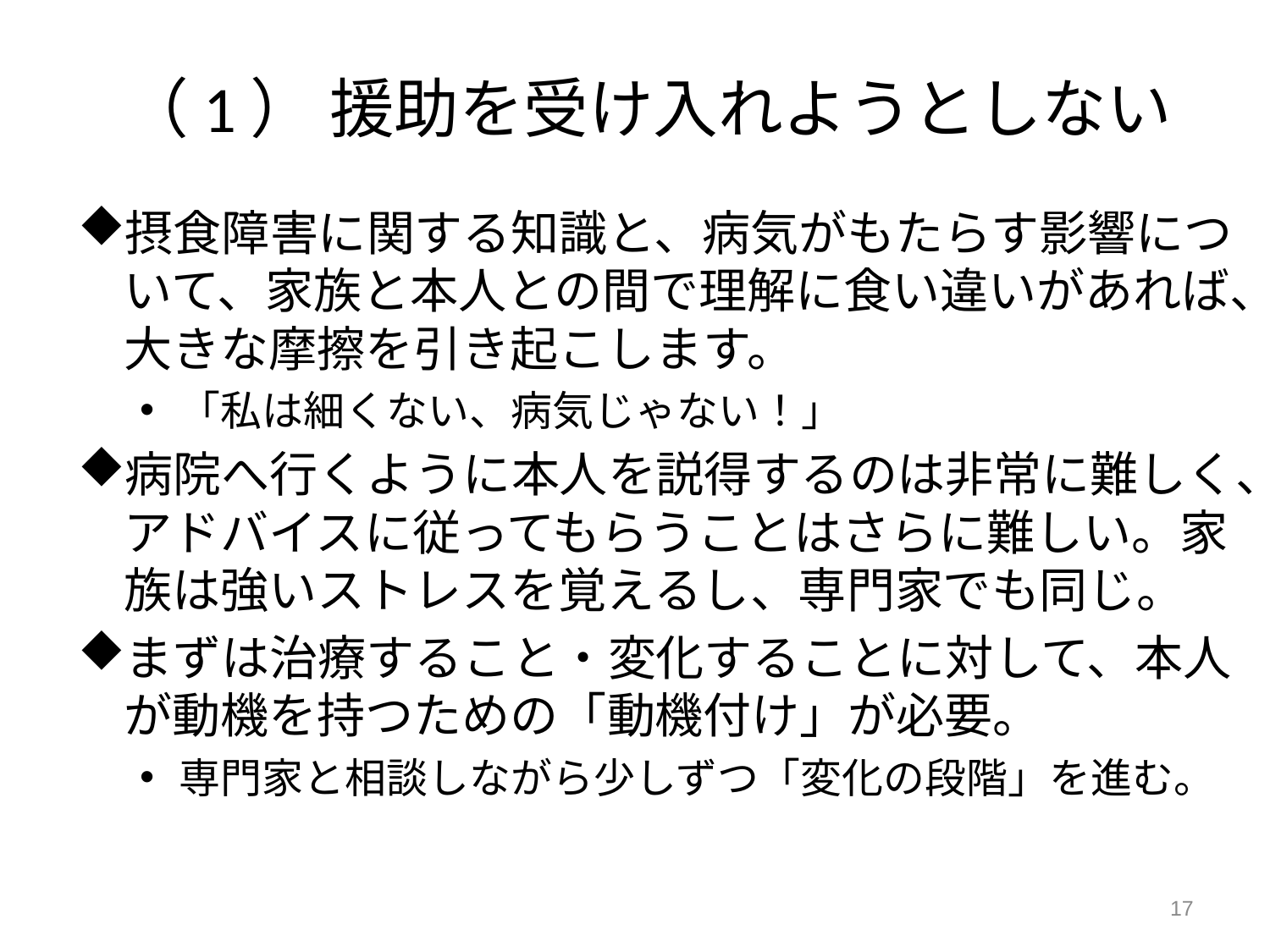

# （1） 援助を受け入れようとしない
摂食障害に関する知識と、病気がもたらす影響について、家族と本人との間で理解に食い違いがあれば、大きな摩擦を引き起こします。
「私は細くない、病気じゃない！」
病院へ行くように本人を説得するのは非常に難しく、アドバイスに従ってもらうことはさらに難しい。家族は強いストレスを覚えるし、専門家でも同じ。
まずは治療すること・変化することに対して、本人が動機を持つための「動機付け」が必要。
専門家と相談しながら少しずつ「変化の段階」を進む。
17